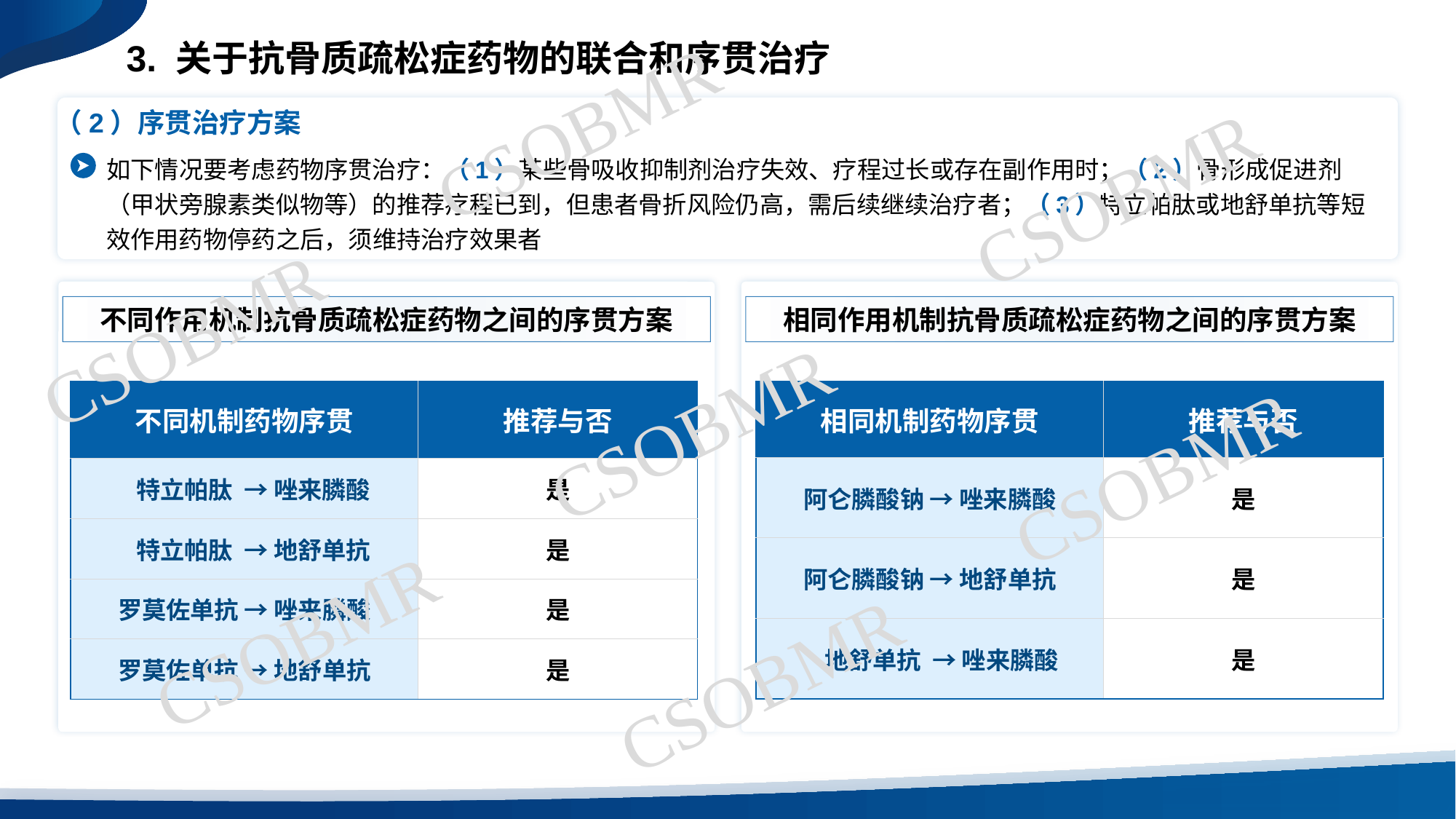

3. 关于抗骨质疏松症药物的联合和序贯治疗
Q3
CSOBMR

（2）序贯治疗方案
如下情况要考虑药物序贯治疗：（1）某些骨吸收抑制剂治疗失效、疗程过长或存在副作用时；（2）骨形成促进剂（甲状旁腺素类似物等）的推荐疗程已到，但患者骨折风险仍高，需后续继续治疗者；（3）特立帕肽或地舒单抗等短效作用药物停药之后，须维持治疗效果者

CSOBMR

CSOBMR

不同作用机制抗骨质疏松症药物之间的序贯方案

相同作用机制抗骨质疏松症药物之间的序贯方案
| 不同机制药物序贯 | 推荐与否 |
| --- | --- |
| 特立帕肽 → 唑来膦酸 | 是 |
| 特立帕肽 → 地舒单抗 | 是 |
| 罗莫佐单抗 → 唑来膦酸 | 是 |
| 罗莫佐单抗 → 地舒单抗 | 是 |
| 相同机制药物序贯 | 推荐与否 |
| --- | --- |
| 阿仑膦酸钠 → 唑来膦酸 | 是 |
| 阿仑膦酸钠 → 地舒单抗 | 是 |
| 地舒单抗 → 唑来膦酸 | 是 |
CSOBMR
CSOBMR
CSOBMR
CSOBMR